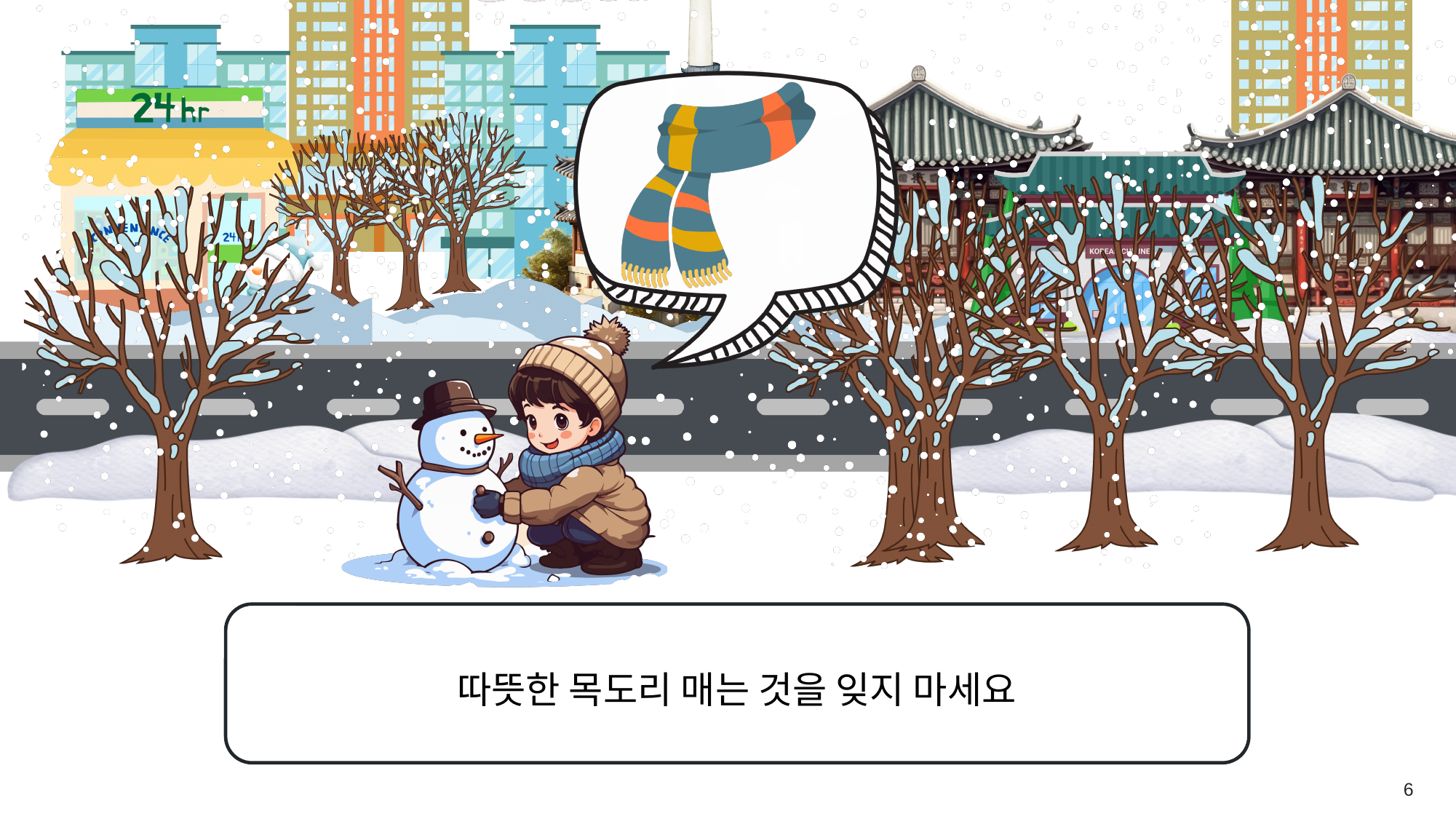

# Slide 6
따뜻한 목도리 매는 것을 잊지 마세요
6